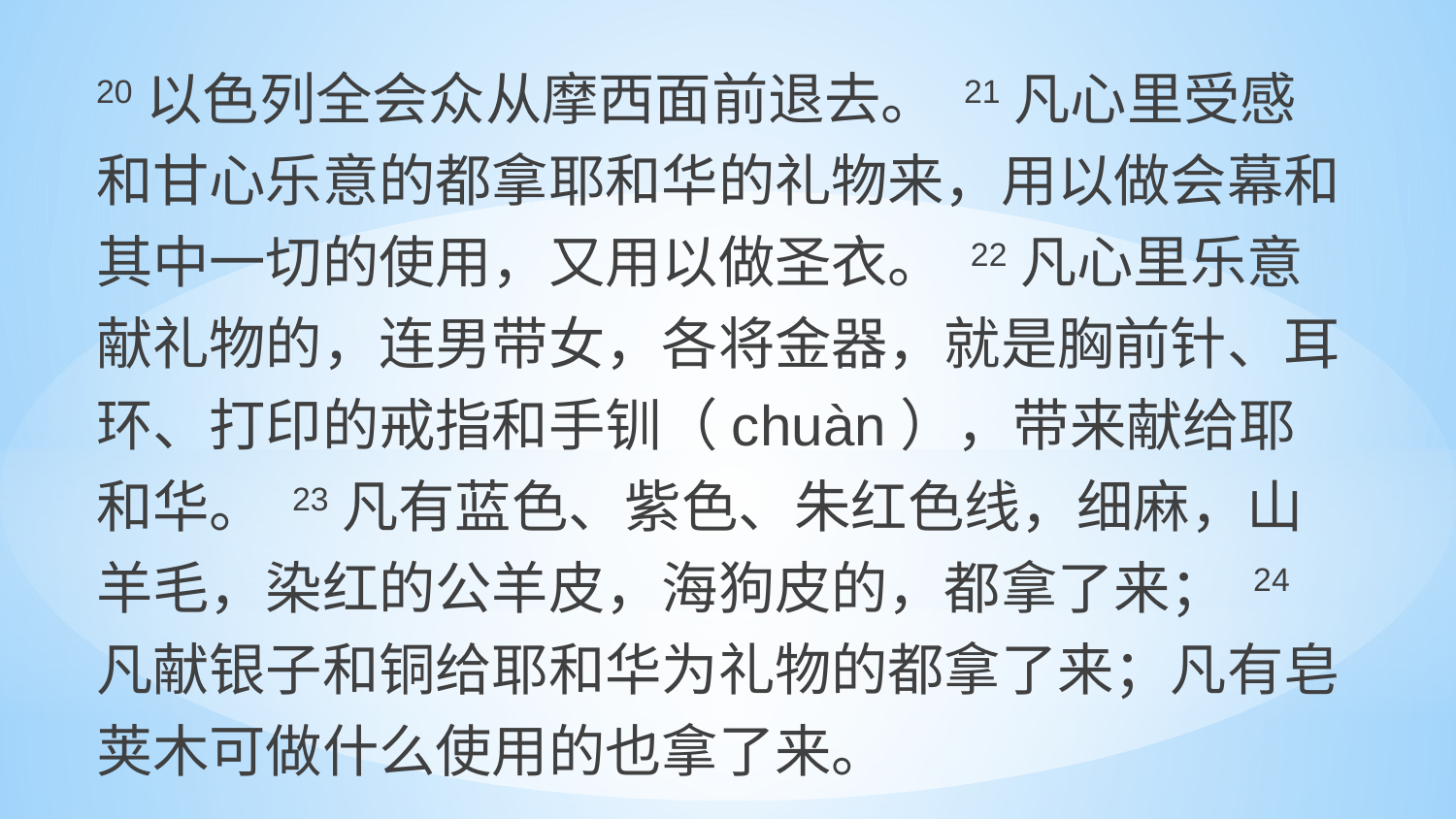

20以色列全会众从摩西面前退去。 21凡心里受感和甘心乐意的都拿耶和华的礼物来，用以做会幕和其中一切的使用，又用以做圣衣。 22凡心里乐意献礼物的，连男带女，各将金器，就是胸前针、耳环、打印的戒指和手钏（chuàn），带来献给耶和华。 23凡有蓝色、紫色、朱红色线，细麻，山羊毛，染红的公羊皮，海狗皮的，都拿了来； 24凡献银子和铜给耶和华为礼物的都拿了来；凡有皂荚木可做什么使用的也拿了来。